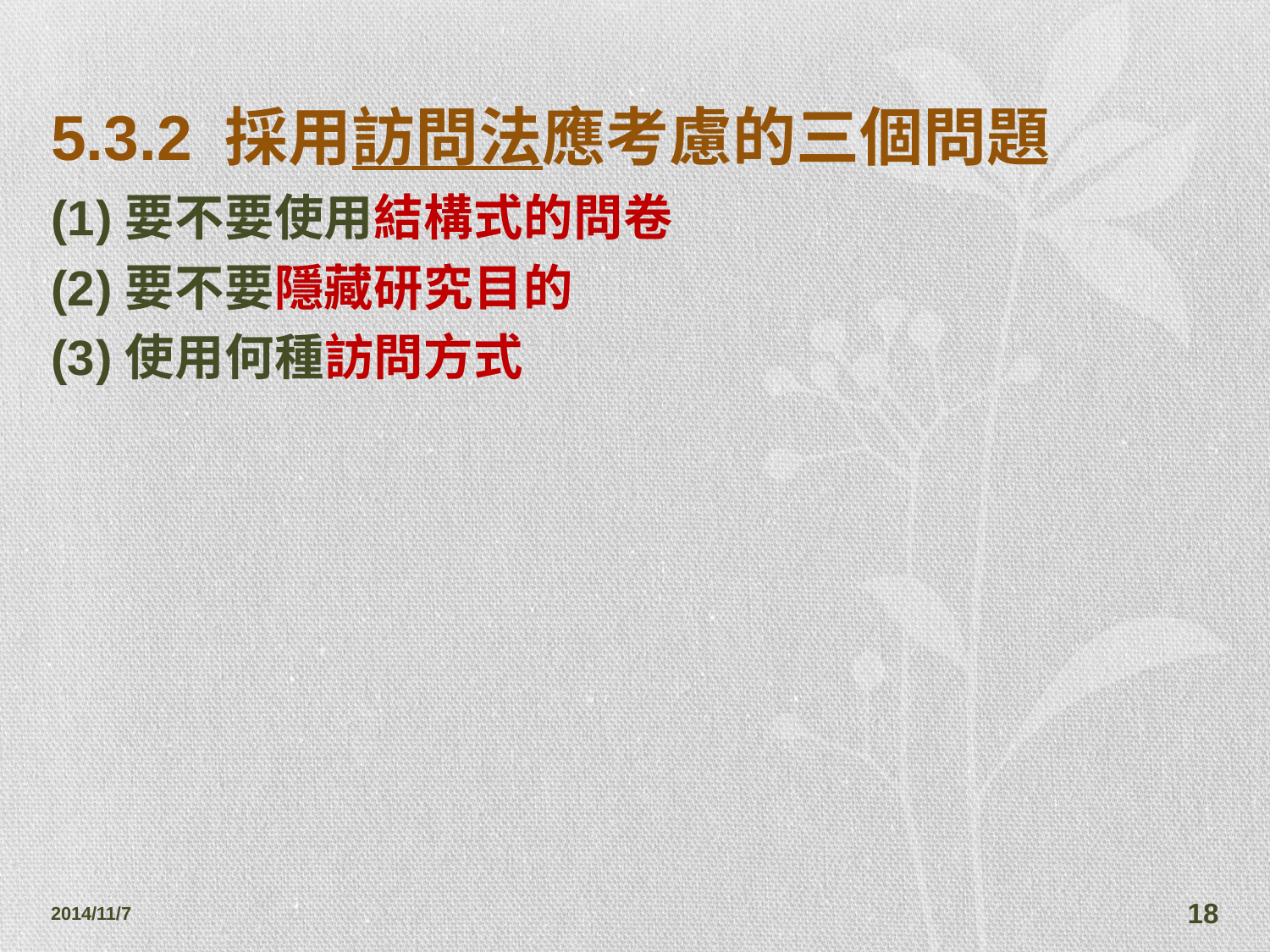

# 5.3.2 採用訪問法應考慮的三個問題
(1)要不要使用結構式的問卷
(2)要不要隱藏研究目的
(3)使用何種訪問方式

2014/11/7
18